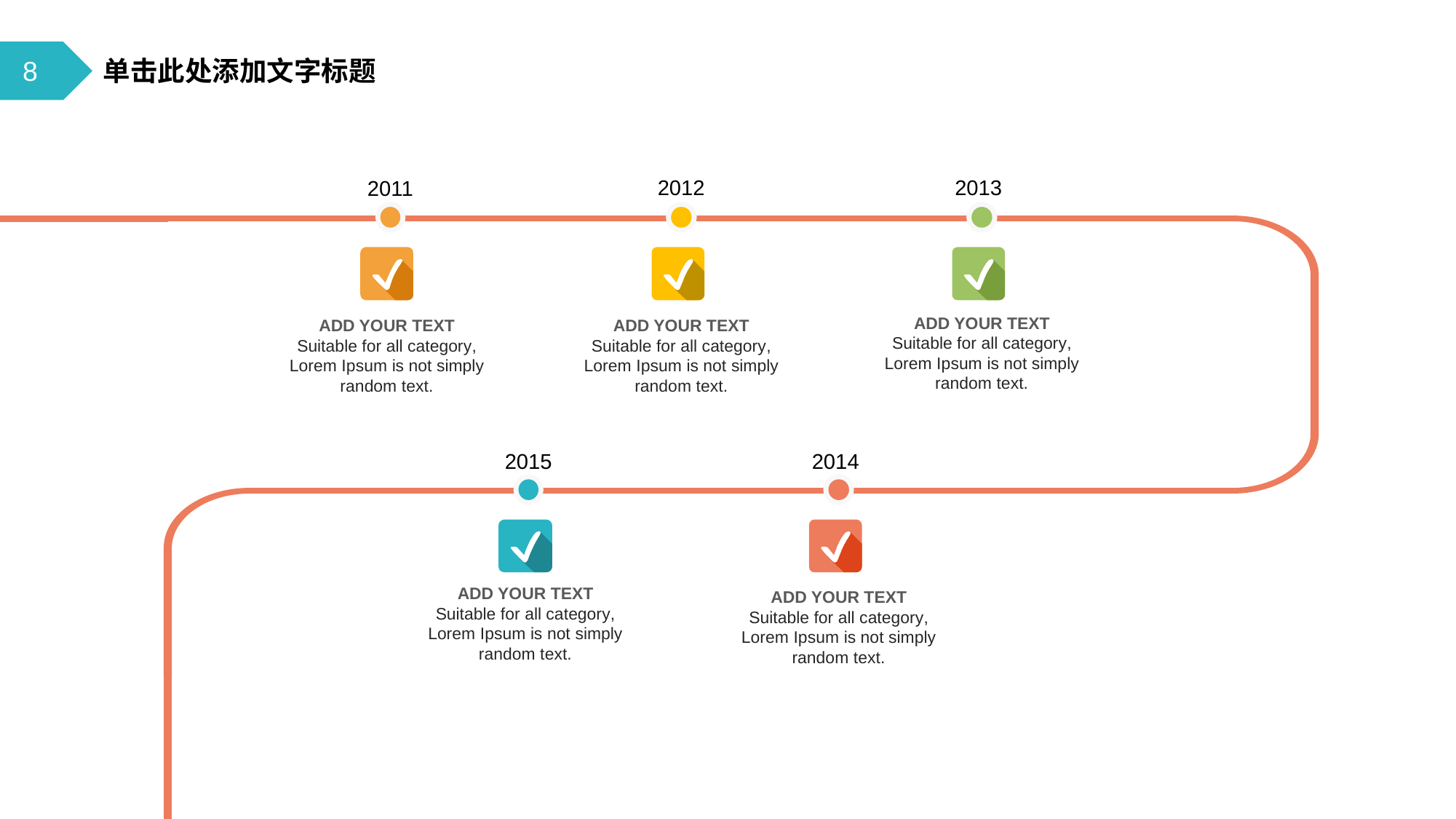

8
单击此处添加文字标题
2012
2013
2011

ADD YOUR TEXT
Suitable for all category, Lorem Ipsum is not simply random text.
ADD YOUR TEXT
Suitable for all category, Lorem Ipsum is not simply random text.
ADD YOUR TEXT
Suitable for all category, Lorem Ipsum is not simply random text.
2015
2014

ADD YOUR TEXT
Suitable for all category, Lorem Ipsum is not simply random text.
ADD YOUR TEXT
Suitable for all category, Lorem Ipsum is not simply random text.